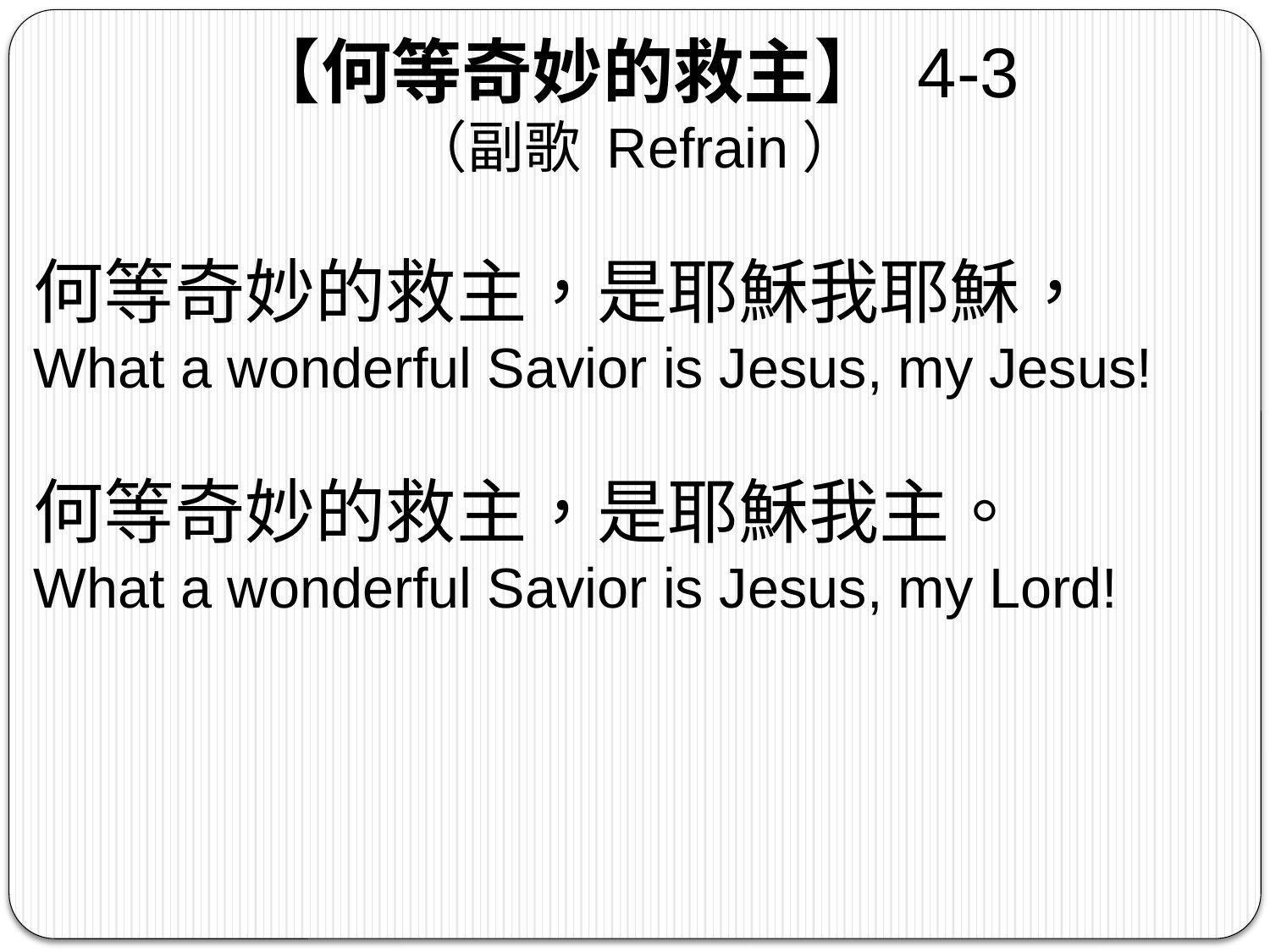

【何等奇妙的救主】 4-3
（副歌 Refrain）

何等奇妙的救主，是耶穌我耶穌，
What a wonderful Savior is Jesus, my Jesus!

何等奇妙的救主，是耶穌我主。
What a wonderful Savior is Jesus, my Lord!